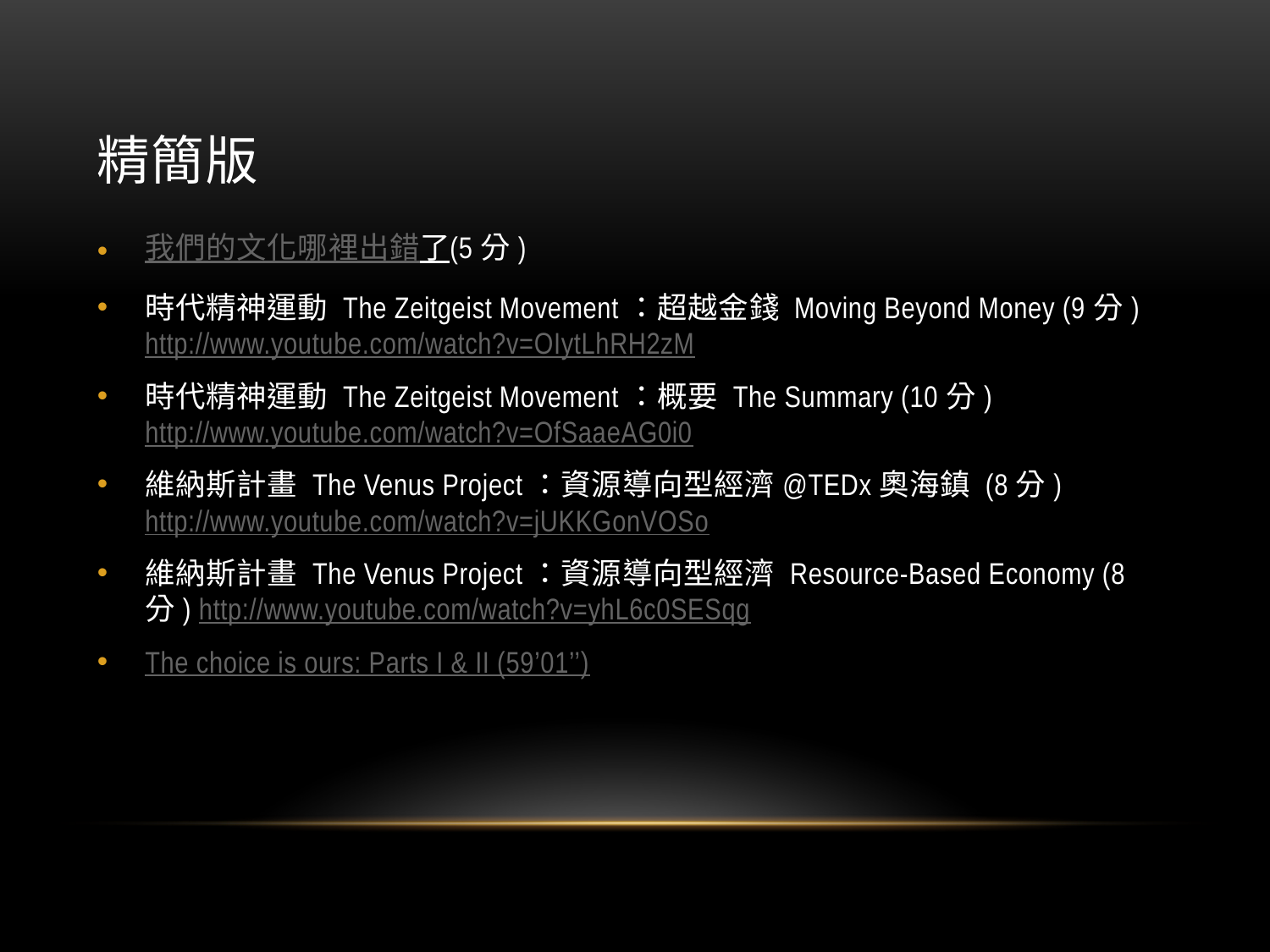

# 精簡版
我們的文化哪裡出錯了(5分)
時代精神運動 The Zeitgeist Movement：超越金錢 Moving Beyond Money (9分) http://www.youtube.com/watch?v=OIytLhRH2zM
時代精神運動 The Zeitgeist Movement：概要 The Summary (10分) http://www.youtube.com/watch?v=OfSaaeAG0i0
維納斯計畫 The Venus Project：資源導向型經濟@TEDx奧海鎮 (8分) http://www.youtube.com/watch?v=jUKKGonVOSo
維納斯計畫 The Venus Project：資源導向型經濟 Resource-Based Economy (8分) http://www.youtube.com/watch?v=yhL6c0SESqg
The choice is ours: Parts I & II (59’01’’)